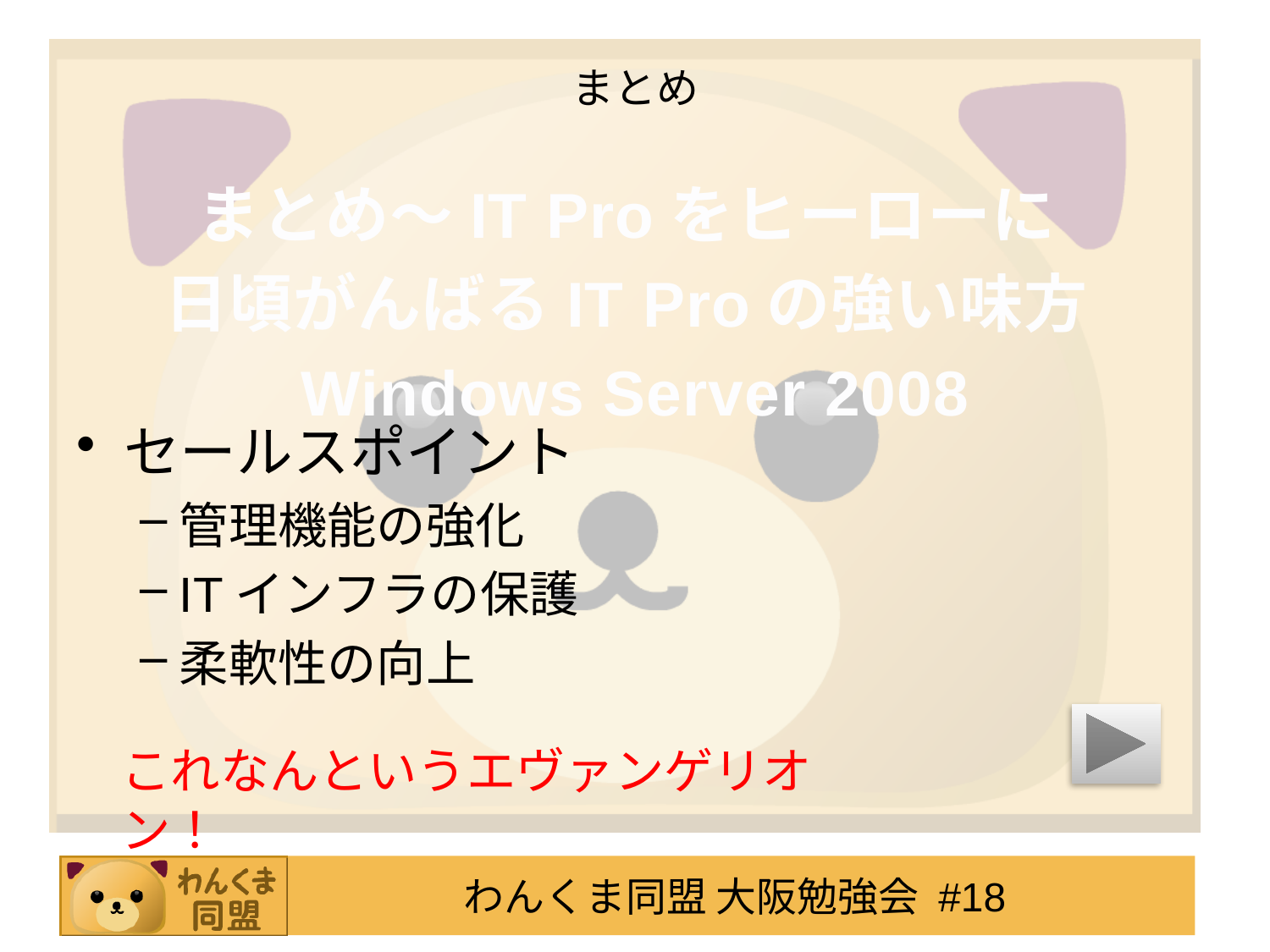

# まとめ

セールスポイント
管理機能の強化
ITインフラの保護
柔軟性の向上
まとめ～IT Proをヒーローに
日頃がんばるIT Proの強い味方
 Windows Server 2008

これなんというエヴァンゲリオン！